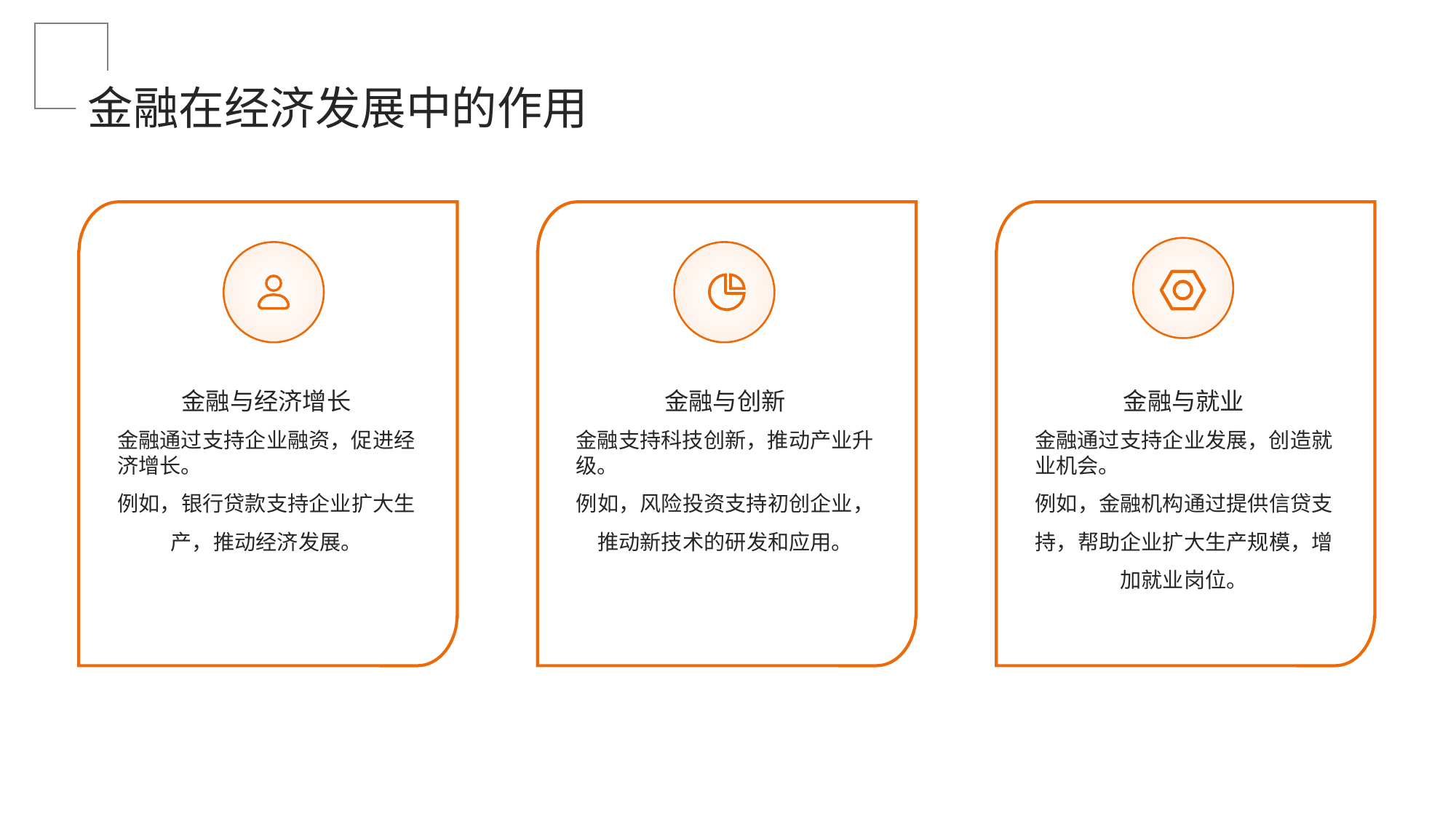

金融在经济发展中的作用

金融与经济增长
金融与创新
金融与就业
金融通过支持企业融资，促进经济增长。
例如，银行贷款支持企业扩大生产，推动经济发展。
金融支持科技创新，推动产业升级。
例如，风险投资支持初创企业，推动新技术的研发和应用。
金融通过支持企业发展，创造就业机会。
例如，金融机构通过提供信贷支持，帮助企业扩大生产规模，增加就业岗位。